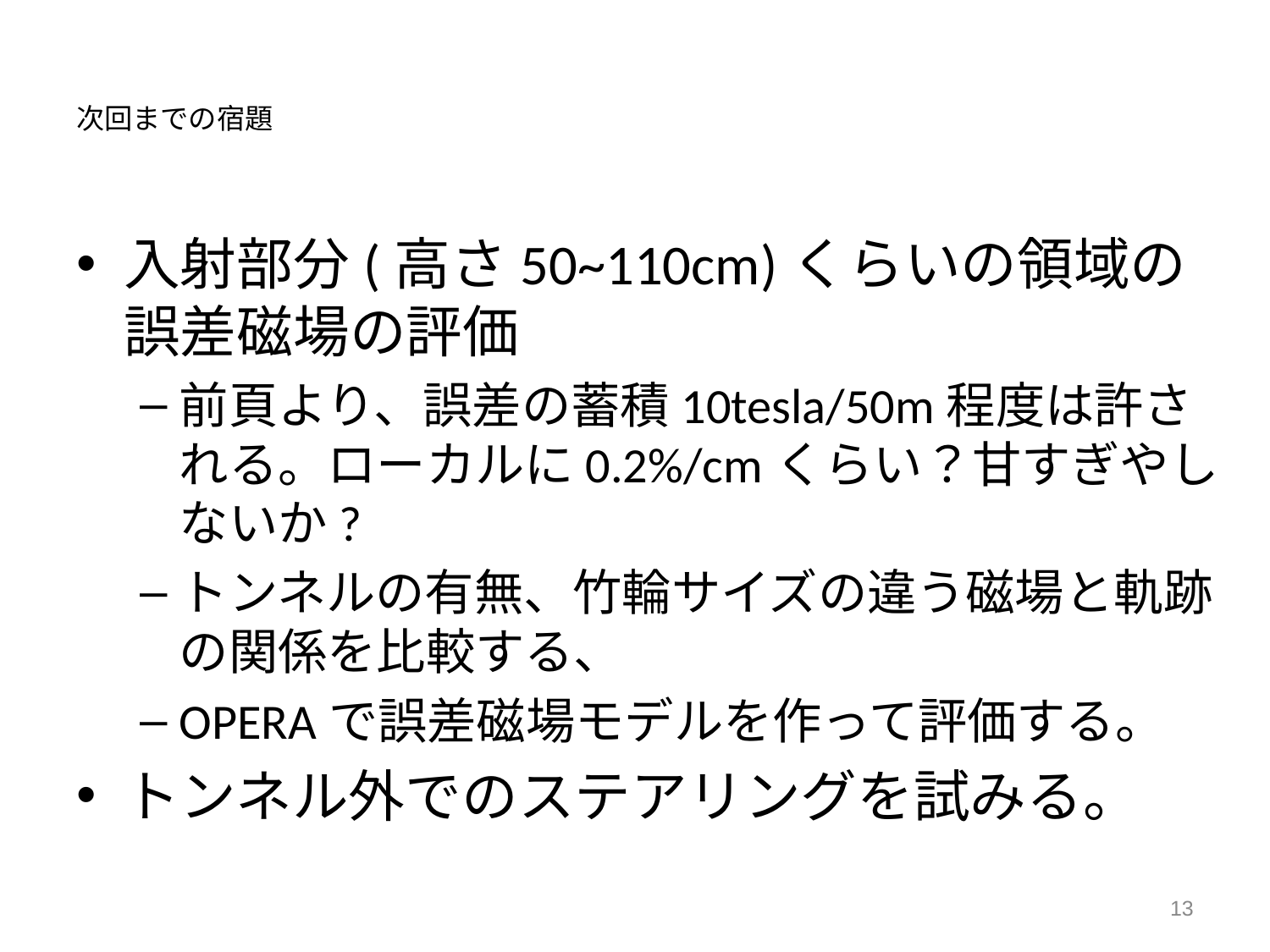

次回までの宿題
入射部分(高さ50~110cm)くらいの領域の誤差磁場の評価
前頁より、誤差の蓄積10tesla/50m程度は許される。ローカルに0.2%/cmくらい？甘すぎやしないか?
トンネルの有無、竹輪サイズの違う磁場と軌跡の関係を比較する、
OPERAで誤差磁場モデルを作って評価する。
トンネル外でのステアリングを試みる。
13